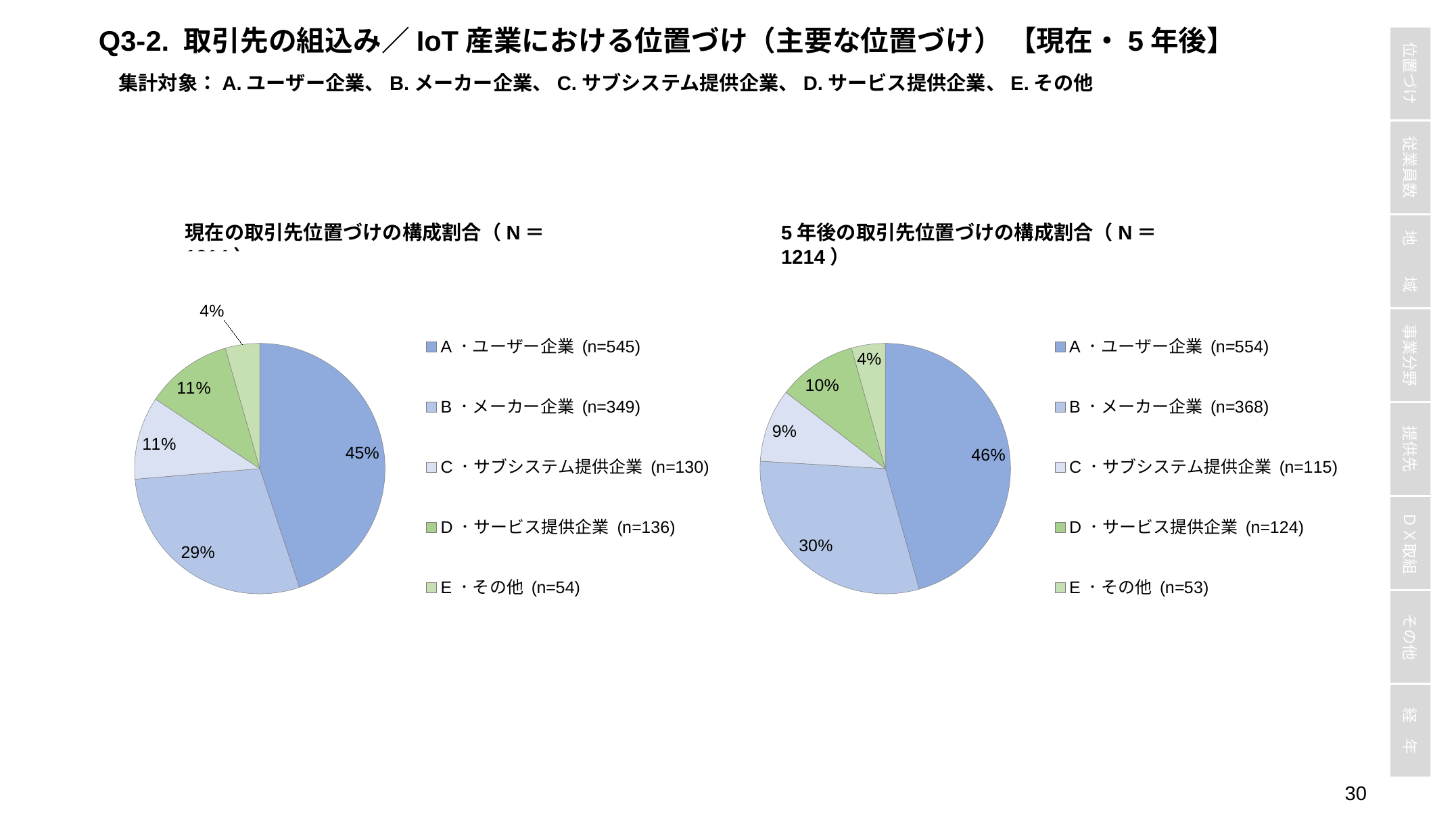

Q3-2. 取引先の組込み／IoT産業における位置づけ（主要な位置づけ） 【現在・5年後】
集計対象：A.ユーザー企業、B.メーカー企業、C.サブシステム提供企業、D.サービス提供企業、E.その他
現在の取引先位置づけの構成割合（N＝1214）
5年後の取引先位置づけの構成割合（N＝1214）

### Chart

| Category |  |
|---|---|
| A．ユーザー企業 (n=545) | 545.0 |
| B．メーカー企業 (n=349) | 349.0 |
| C．サブシステム提供企業 (n=130) | 130.0 |
| D．サービス提供企業 (n=136) | 136.0 |
| E．その他 (n=54) | 54.0 |

### Chart

| Category |  |
|---|---|
| A．ユーザー企業 (n=554) | 554.0 |
| B．メーカー企業 (n=368) | 368.0 |
| C．サブシステム提供企業 (n=115) | 115.0 |
| D．サービス提供企業 (n=124) | 124.0 |
| E．その他 (n=53) | 53.0 |
30